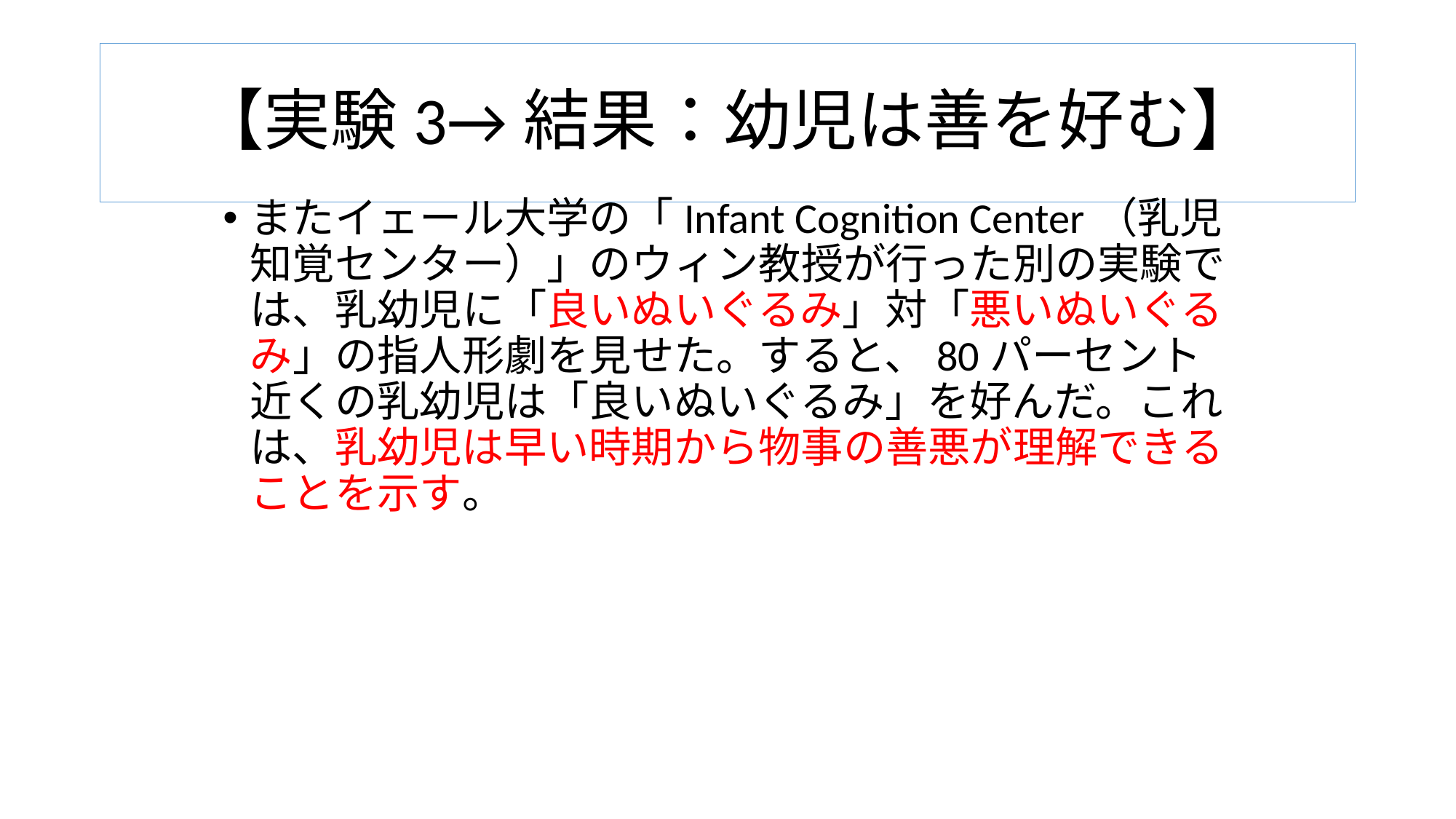

# 【実験3→結果：幼児は善を好む】
またイェール大学の「Infant Cognition Center（乳児知覚センター）」のウィン教授が行った別の実験では、乳幼児に「良いぬいぐるみ」対「悪いぬいぐるみ」の指人形劇を見せた。すると、80パーセント近くの乳幼児は「良いぬいぐるみ」を好んだ。これは、乳幼児は早い時期から物事の善悪が理解できることを示す。